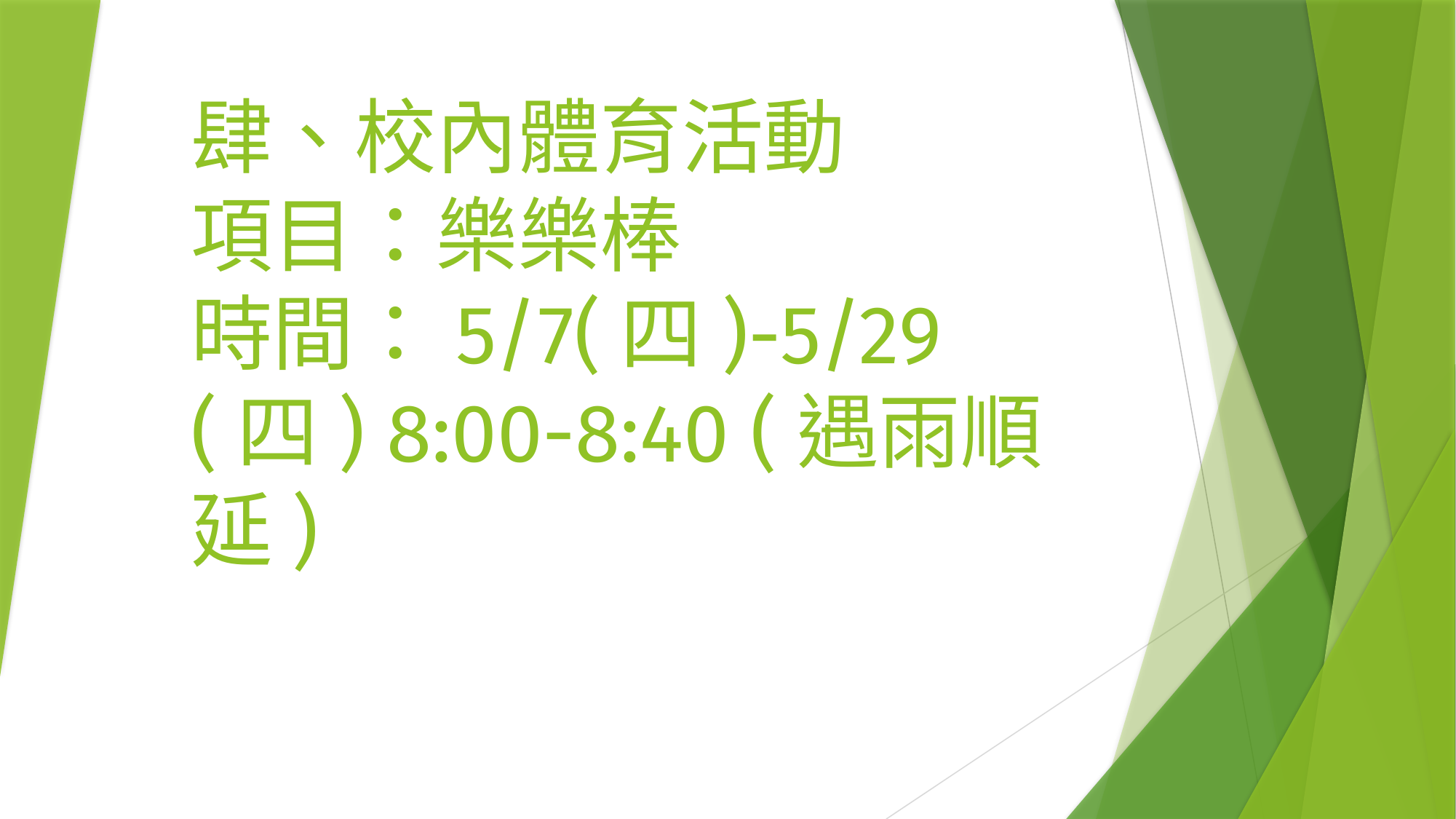

# 肆、校內體育活動 項目：樂樂棒 時間：5/7(四)-5/29 (四) 8:00-8:40 (遇雨順延)